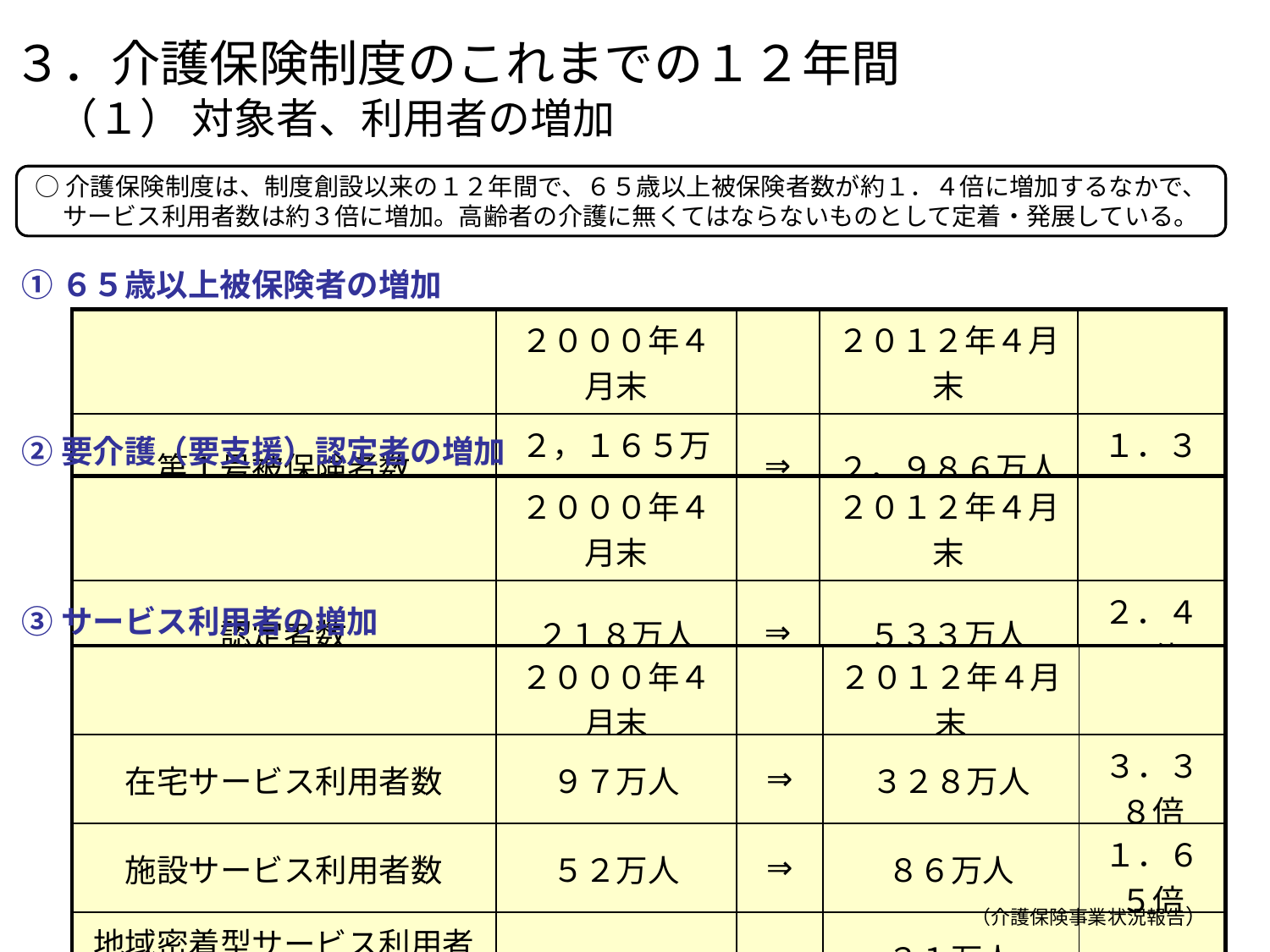

３．介護保険制度のこれまでの１２年間
　（１） 対象者、利用者の増加
○介護保険制度は、制度創設以来の１２年間で、６５歳以上被保険者数が約１．４倍に増加するなかで、サービス利用者数は約３倍に増加。高齢者の介護に無くてはならないものとして定着・発展している。
①６５歳以上被保険者の増加
|  | ２０００年４月末 |  | ２０１２年４月末 |  |
| --- | --- | --- | --- | --- |
| 第１号被保険者数 | ２，１６５万人 | ⇒ | ２，９８６万人 | １．３８倍 |
②要介護（要支援）認定者の増加
|  | ２０００年４月末 |  | ２０１２年４月末 |  |
| --- | --- | --- | --- | --- |
| 認定者数 | ２１８万人 | ⇒ | ５３３万人 | ２．４４倍 |
③サービス利用者の増加
|  | ２０００年４月末 |  | ２０１２年４月末 |  |
| --- | --- | --- | --- | --- |
| 在宅サービス利用者数 | ９７万人 | ⇒ | ３２８万人 | ３．３８倍 |
| 施設サービス利用者数 | ５２万人 | ⇒ | ８６万人 | １．６５倍 |
| 地域密着型サービス利用者数 | － |  | ３１万人 |  |
| 計 | １４９万人 | ⇒ | ４４５万人 | ２．９９倍 |
（介護保険事業状況報告）